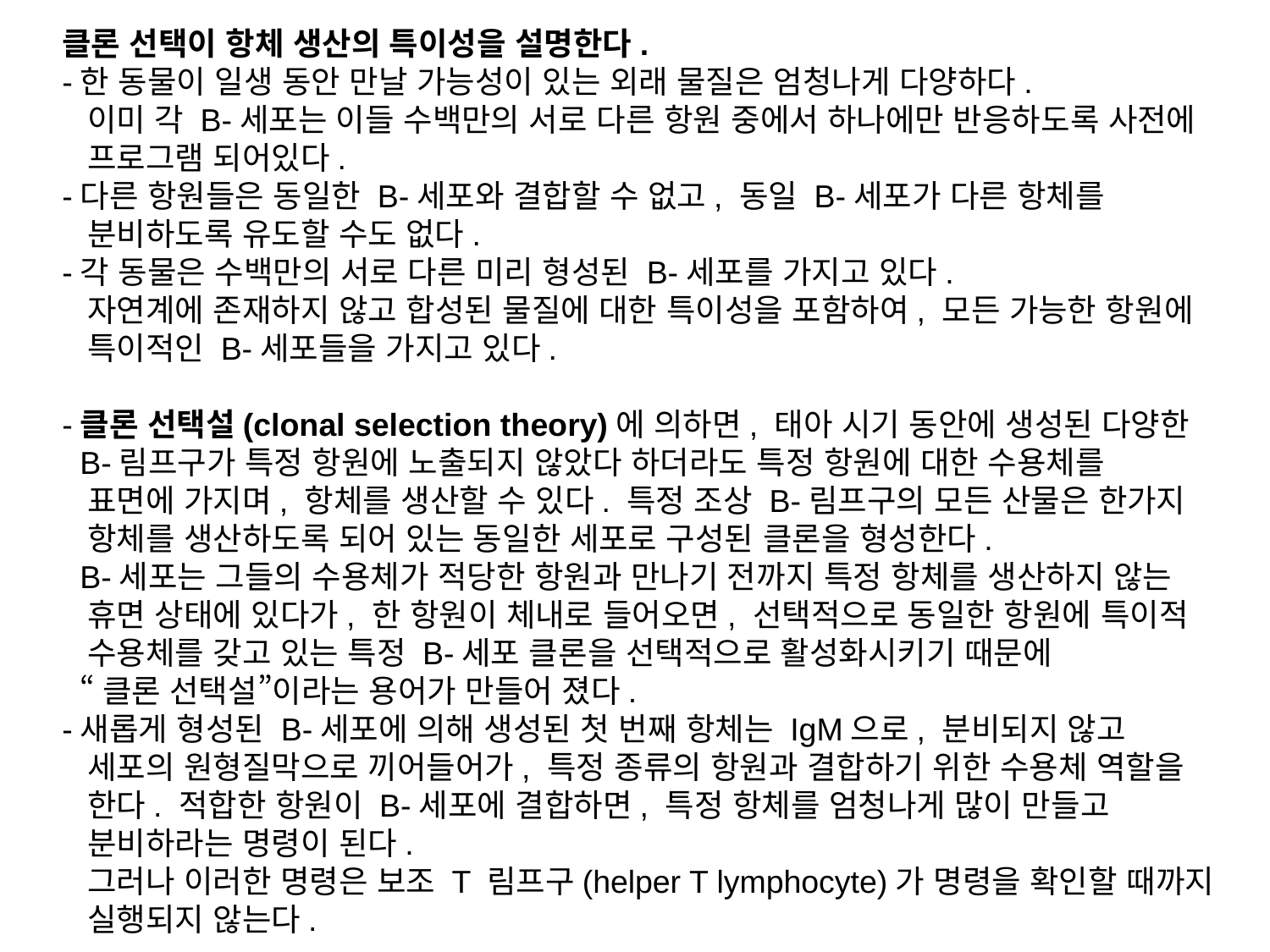

클론 선택이 항체 생산의 특이성을 설명한다.
-한 동물이 일생 동안 만날 가능성이 있는 외래 물질은 엄청나게 다양하다.
  이미 각 B-세포는 이들 수백만의 서로 다른 항원 중에서 하나에만 반응하도록 사전에
  프로그램 되어있다.
-다른 항원들은 동일한 B-세포와 결합할 수 없고, 동일 B-세포가 다른 항체를
  분비하도록 유도할 수도 없다.
-각 동물은 수백만의 서로 다른 미리 형성된 B-세포를 가지고 있다.
  자연계에 존재하지 않고 합성된 물질에 대한 특이성을 포함하여, 모든 가능한 항원에
  특이적인 B-세포들을 가지고 있다.

-클론 선택설(clonal selection theory)에 의하면, 태아 시기 동안에 생성된 다양한
  B-림프구가 특정 항원에 노출되지 않았다 하더라도 특정 항원에 대한 수용체를
  표면에 가지며, 항체를 생산할 수 있다. 특정 조상 B-림프구의 모든 산물은 한가지
  항체를 생산하도록 되어 있는 동일한 세포로 구성된 클론을 형성한다.
  B-세포는 그들의 수용체가 적당한 항원과 만나기 전까지 특정 항체를 생산하지 않는
  휴면 상태에 있다가, 한 항원이 체내로 들어오면, 선택적으로 동일한 항원에 특이적
  수용체를 갖고 있는 특정 B-세포 클론을 선택적으로 활성화시키기 때문에
  “클론 선택설”이라는 용어가 만들어 졌다.
-새롭게 형성된 B-세포에 의해 생성된 첫 번째 항체는 IgM으로, 분비되지 않고
  세포의 원형질막으로 끼어들어가, 특정 종류의 항원과 결합하기 위한 수용체 역할을
  한다. 적합한 항원이 B-세포에 결합하면, 특정 항체를 엄청나게 많이 만들고
  분비하라는 명령이 된다.
  그러나 이러한 명령은 보조 T 림프구(helper T lymphocyte)가 명령을 확인할 때까지
  실행되지 않는다.